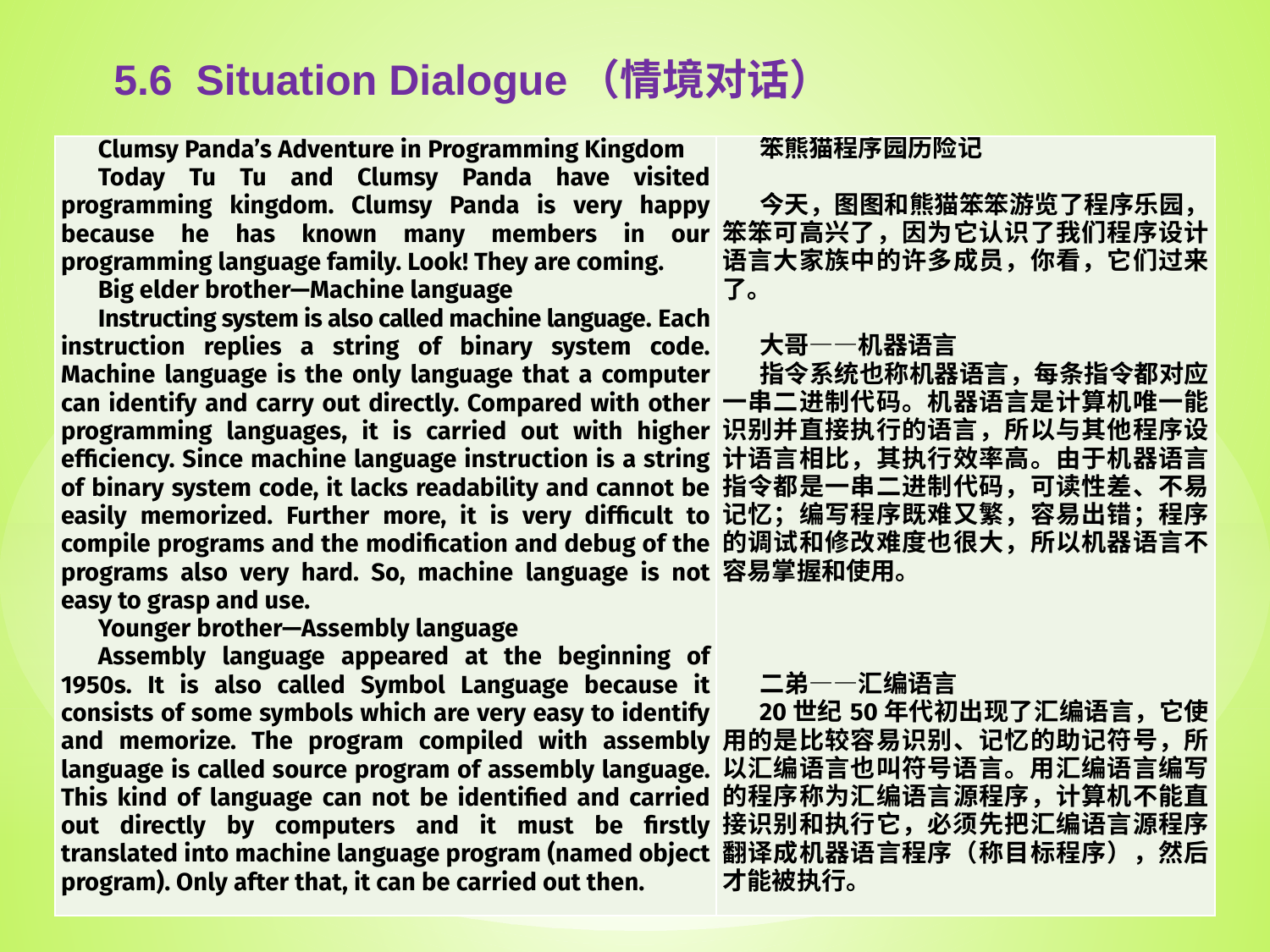

5.6  Situation Dialogue（情境对话）

| Clumsy Panda’s Adventure in Programming Kingdom Today Tu Tu and Clumsy Panda have visited programming kingdom. Clumsy Panda is very happy because he has known many members in our programming language family. Look! They are coming. Big elder brother—Machine language Instructing system is also called machine language. Each instruction replies a string of binary system code. Machine language is the only language that a computer can identify and carry out directly. Compared with other programming languages, it is carried out with higher efficiency. Since machine language instruction is a string of binary system code, it lacks readability and cannot be easily memorized. Further more, it is very difficult to compile programs and the modification and debug of the programs also very hard. So, machine language is not easy to grasp and use. Younger brother—Assembly language Assembly language appeared at the beginning of 1950s. It is also called Symbol Language because it consists of some symbols which are very easy to identify and memorize. The program compiled with assembly language is called source program of assembly language. This kind of language can not be identified and carried out directly by computers and it must be firstly translated into machine language program (named object program). Only after that, it can be carried out then. | 笨熊猫程序园历险记   今天，图图和熊猫笨笨游览了程序乐园，笨笨可高兴了，因为它认识了我们程序设计语言大家族中的许多成员，你看，它们过来了。   大哥——机器语言 指令系统也称机器语言，每条指令都对应一串二进制代码。机器语言是计算机唯一能识别并直接执行的语言，所以与其他程序设计语言相比，其执行效率高。由于机器语言指令都是一串二进制代码，可读性差、不易记忆；编写程序既难又繁，容易出错；程序的调试和修改难度也很大，所以机器语言不容易掌握和使用。       二弟——汇编语言 20世纪50年代初出现了汇编语言，它使用的是比较容易识别、记忆的助记符号，所以汇编语言也叫符号语言。用汇编语言编写的程序称为汇编语言源程序，计算机不能直接识别和执行它，必须先把汇编语言源程序翻译成机器语言程序（称目标程序），然后才能被执行。 |
| --- | --- |